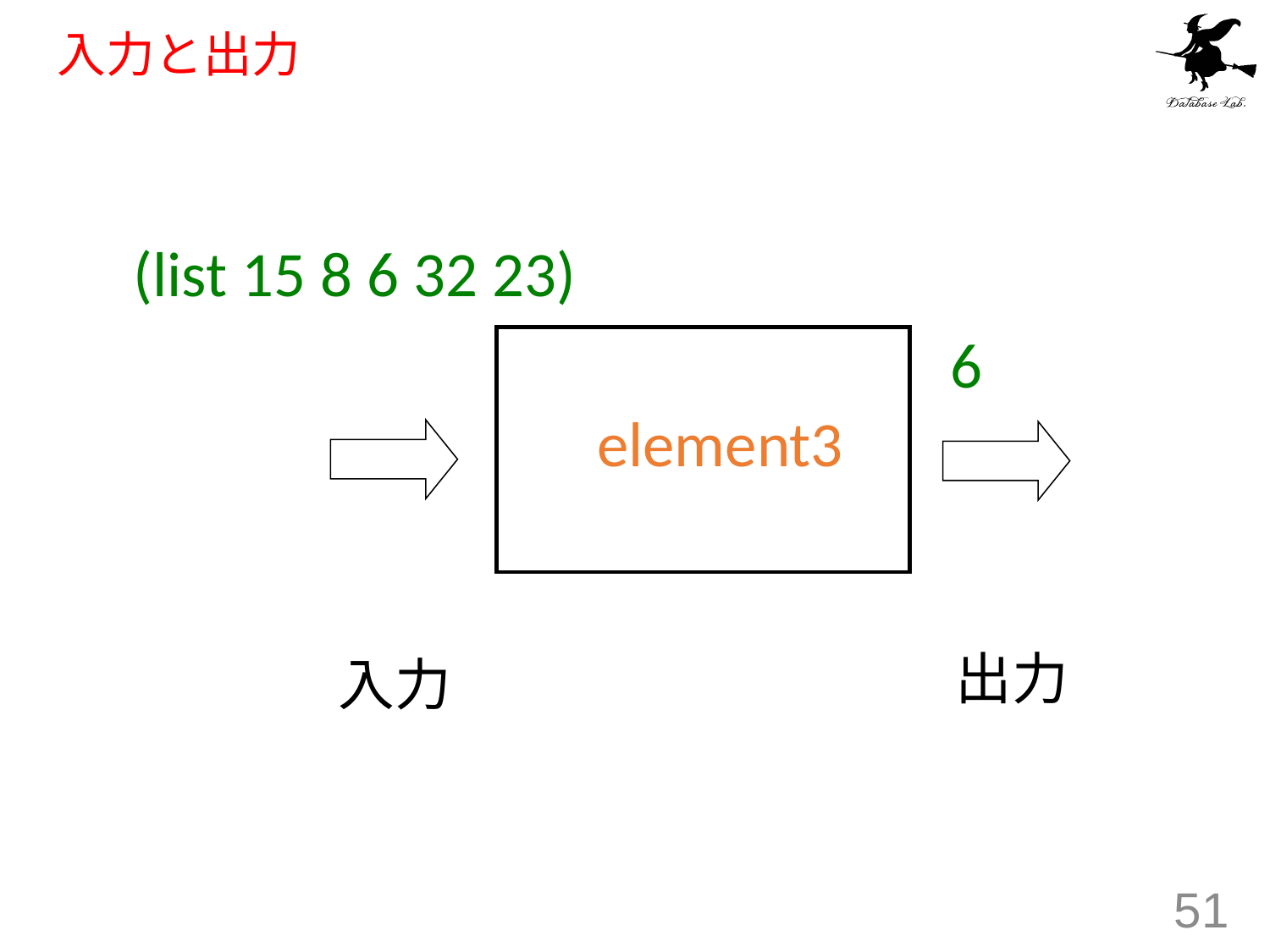

# 入力と出力
(list 15 8 6 32 23)
6

element3

出力
入力
51